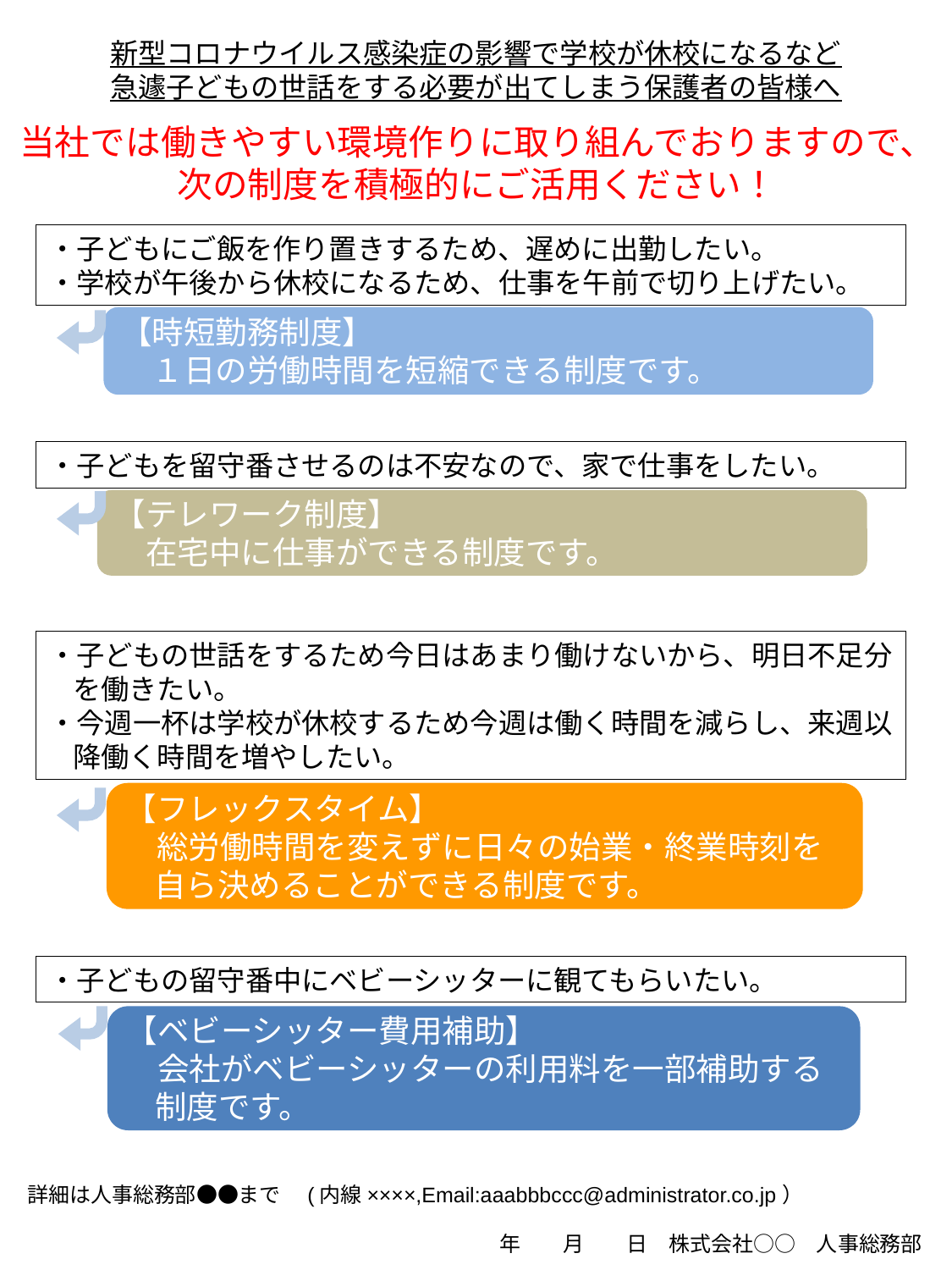

新型コロナウイルス感染症の影響で学校が休校になるなど
急遽子どもの世話をする必要が出てしまう保護者の皆様へ
当社では働きやすい環境作りに取り組んでおりますので、
次の制度を積極的にご活用ください！
・子どもにご飯を作り置きするため、遅めに出勤したい。
・学校が午後から休校になるため、仕事を午前で切り上げたい。
【時短勤務制度】
　１日の労働時間を短縮できる制度です。

・子どもを留守番させるのは不安なので、家で仕事をしたい。
【テレワーク制度】
　在宅中に仕事ができる制度です。

・子どもの世話をするため今日はあまり働けないから、明日不足分を働きたい。
・今週一杯は学校が休校するため今週は働く時間を減らし、来週以降働く時間を増やしたい。
【フレックスタイム】
　総労働時間を変えずに日々の始業・終業時刻を自ら決めることができる制度です。

・子どもの留守番中にベビーシッターに観てもらいたい。

【ベビーシッター費用補助】
　会社がベビーシッターの利用料を一部補助する制度です。
詳細は人事総務部●●まで　(内線××××,Email:aaabbbccc@administrator.co.jp）
　　　　年　　月　　日　株式会社○○　人事総務部